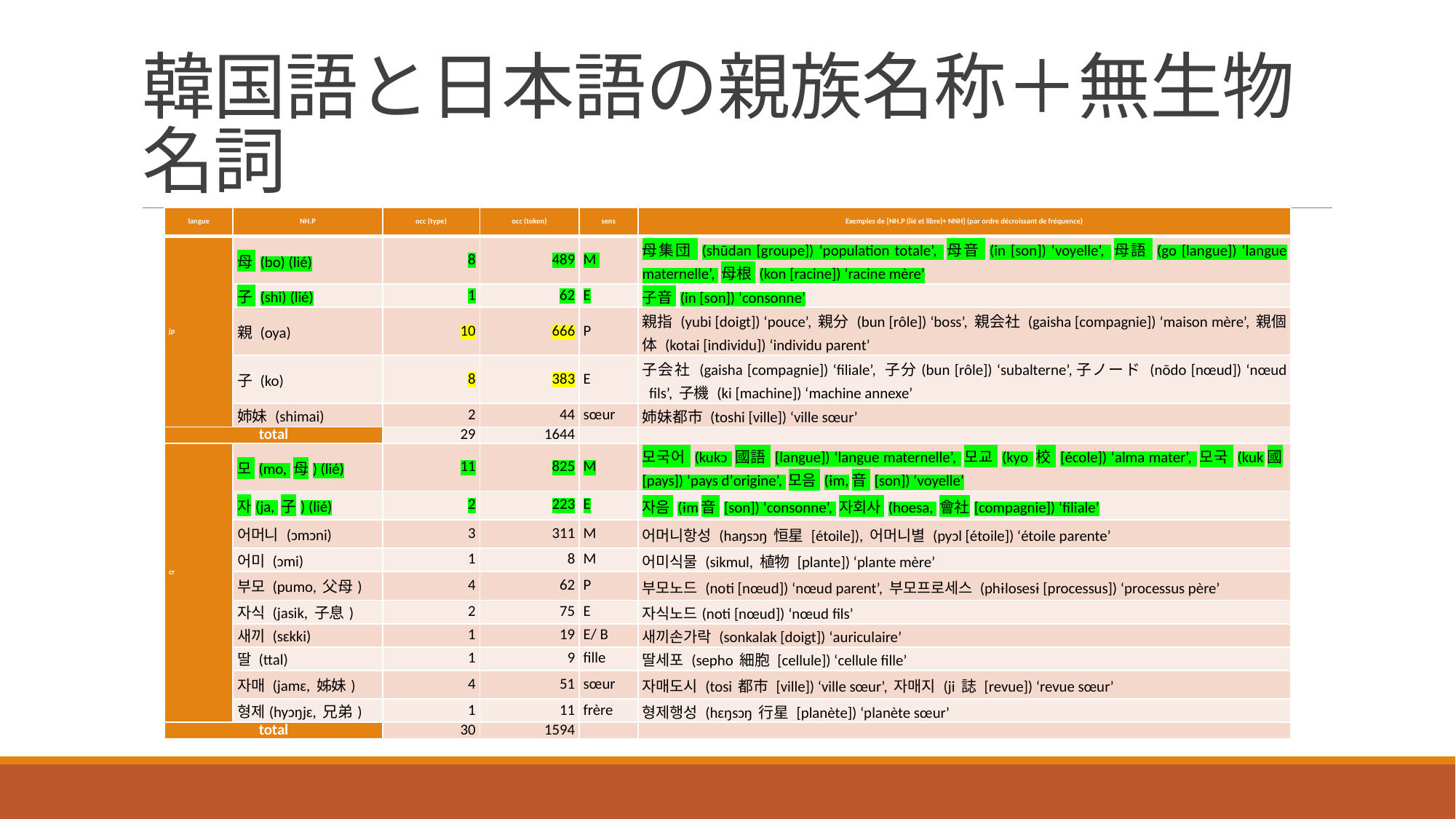

# 韓国語と日本語の親族名称＋無生物名詞
| langue | NH.P | occ (type) | occ (token) | sens | Exemples de [NH.P (lié et libre)+ NNH] (par ordre décroissant de fréquence) |
| --- | --- | --- | --- | --- | --- |
| jp | 母 (bo) (lié) | 8 | 489 | M | 母集団 (shūdan [groupe]) ‘population totale’, 母音 (in [son]) ‘voyelle’, 母語 (go [langue]) ‘langue maternelle’, 母根 (kon [racine]) ‘racine mère’ |
|  | 子 (shi) (lié) | 1 | 62 | E | 子音 (in [son]) ‘consonne’ |
|  | 親 (oya) | 10 | 666 | P | 親指 (yubi [doigt]) ‘pouce’, 親分 (bun [rôle]) ‘boss’, 親会社 (gaisha [compagnie]) ‘maison mère’, 親個体 (kotai [individu]) ‘individu parent’ |
|  | 子 (ko) | 8 | 383 | E | 子会社 (gaisha [compagnie]) ‘filiale’, 子分(bun [rôle]) ‘subalterne’,子ノード (nōdo [nœud]) ‘nœud fils’, 子機 (ki [machine]) ‘machine annexe’ |
|  | 姉妹 (shimai) | 2 | 44 | sœur | 姉妹都市 (toshi [ville]) ‘ville sœur’ |
| total |  | 29 | 1644 |  |  |
| cr | 모 (mo, 母) (lié) | 11 | 825 | M | 모국어 (kukɔ 國語 [langue]) ‘langue maternelle’, 모교 (kyo 校 [école]) ‘alma mater’, 모국 (kuk國[pays]) ‘pays d’origine’, 모음 (ɨm,音 [son]) ‘voyelle’ |
|  | 자(ja, 子) (lié) | 2 | 223 | E | 자음 (ɨm音 [son]) ‘consonne’, 자회사 (hoesa, 會社[compagnie]) ‘filiale’ |
|  | 어머니 (ɔmɔni) | 3 | 311 | M | 어머니항성 (haŋsɔŋ 恒星 [étoile]), 어머니별 (pyɔl [étoile]) ‘étoile parente’ |
|  | 어미 (ɔmi) | 1 | 8 | M | 어미식물 (sikmul, 植物 [plante]) ‘plante mère’ |
|  | 부모 (pumo, 父母) | 4 | 62 | P | 부모노드 (notɨ [nœud]) ‘nœud parent’, 부모프로세스 (phɨlosesɨ [processus]) ‘processus père’ |
|  | 자식 (jasik, 子息) | 2 | 75 | E | 자식노드(notɨ [nœud]) ‘nœud fils’ |
|  | 새끼 (sɛkki) | 1 | 19 | E/ B | 새끼손가락 (sonkalak [doigt]) ‘auriculaire’ |
|  | 딸 (ttal) | 1 | 9 | fille | 딸세포 (sepho 細胞 [cellule]) ‘cellule fille’ |
|  | 자매 (jamɛ, 姊妹) | 4 | 51 | sœur | 자매도시 (tosi 都市 [ville]) ‘ville sœur’, 자매지 (ji 誌 [revue]) ‘revue sœur’ |
|  | 형제(hyɔŋjɛ, 兄弟) | 1 | 11 | frère | 형제행성 (hɛŋsɔŋ 行星 [planète]) ‘planète sœur’ |
| total |  | 30 | 1594 |  |  |